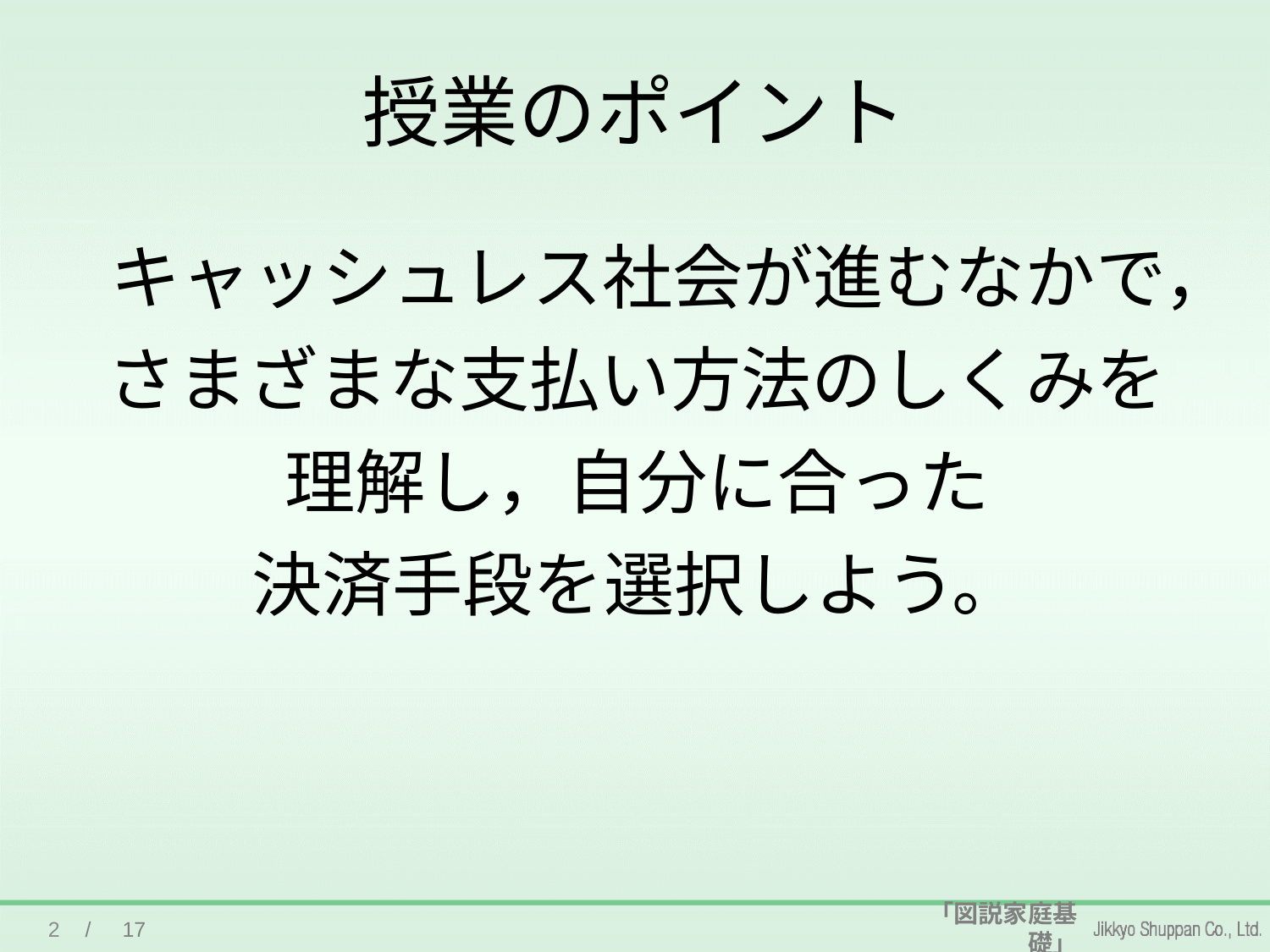

# 授業のポイント
キャッシュレス社会が進むなかで，
さまざまな支払い方法のしくみを
理解し，自分に合った
決済手段を選択しよう。
2